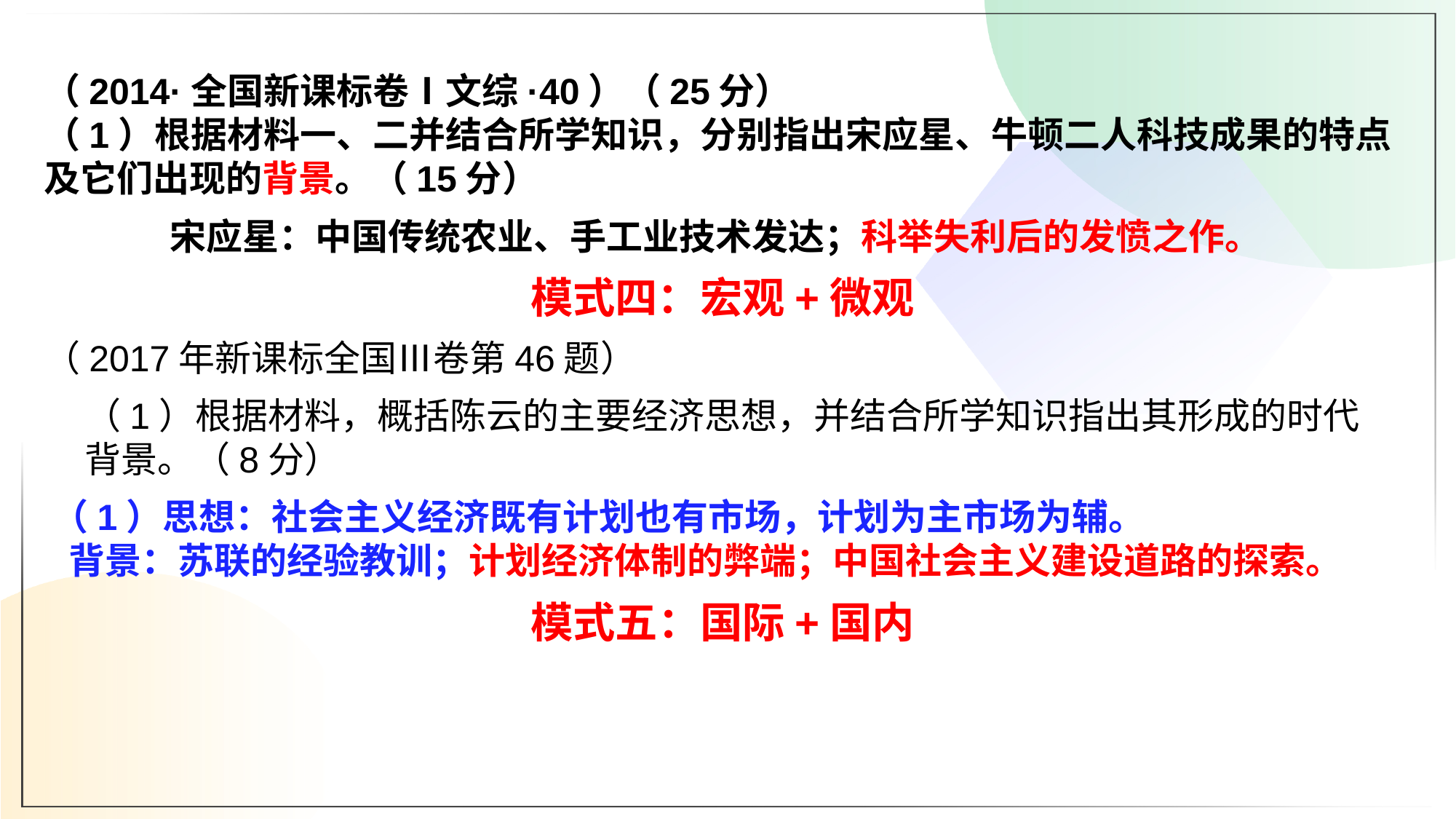

（2014·全国新课标卷Ⅰ文综·40）（25分）
（1）根据材料一、二并结合所学知识，分别指出宋应星、牛顿二人科技成果的特点及它们出现的背景。（15分）
宋应星：中国传统农业、手工业技术发达；科举失利后的发愤之作。
模式四：宏观+微观
（2017年新课标全国Ⅲ卷第46题）
（1）根据材料，概括陈云的主要经济思想，并结合所学知识指出其形成的时代背景。（8分）
（1）思想：社会主义经济既有计划也有市场，计划为主市场为辅。
 背景：苏联的经验教训；计划经济体制的弊端；中国社会主义建设道路的探索。
模式五：国际+国内